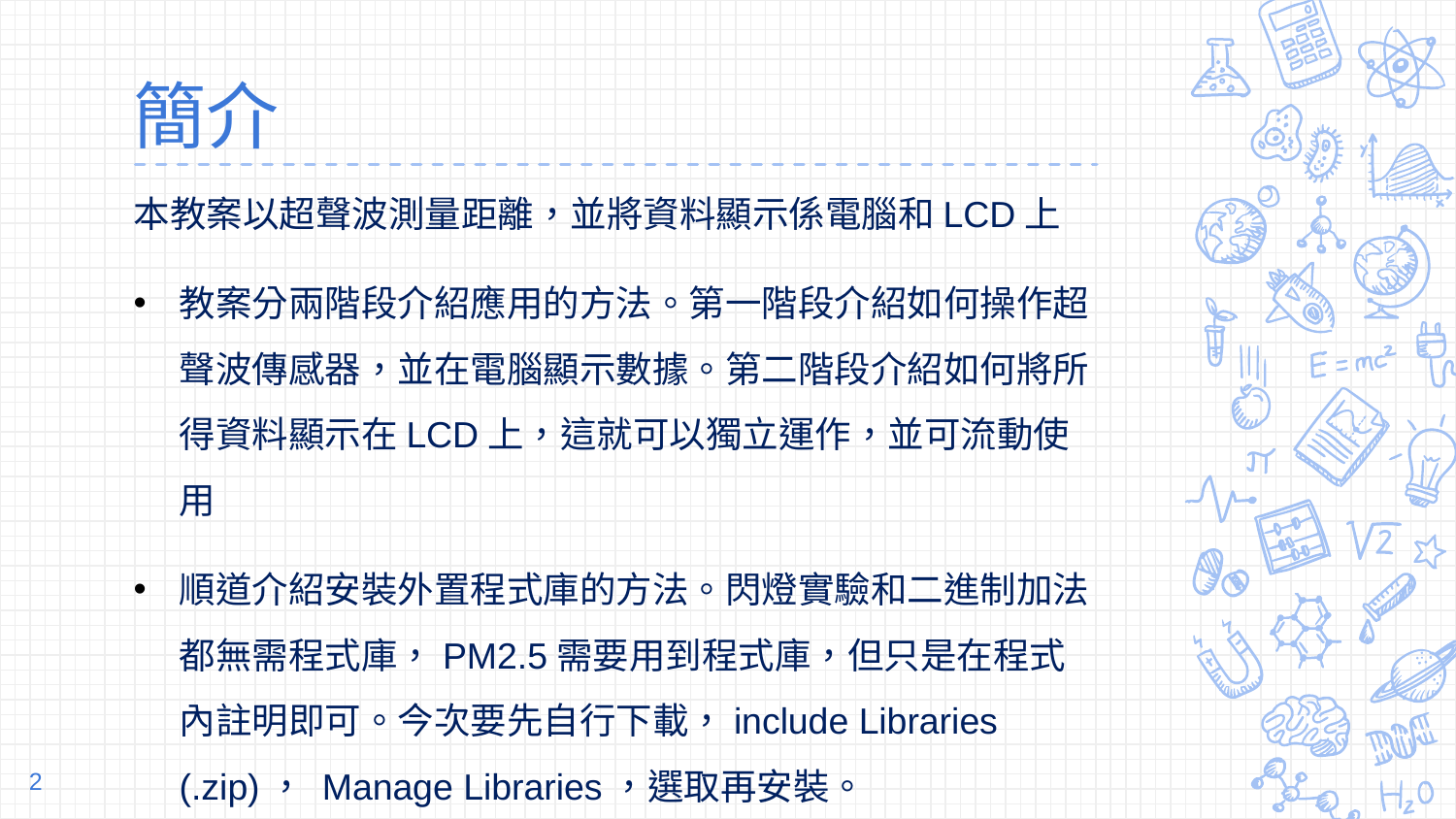

# 簡介
本教案以超聲波測量距離，並將資料顯示係電腦和LCD上
教案分兩階段介紹應用的方法。第一階段介紹如何操作超聲波傳感器，並在電腦顯示數據。第二階段介紹如何將所得資料顯示在LCD上，這就可以獨立運作，並可流動使用
順道介紹安裝外置程式庫的方法。閃燈實驗和二進制加法都無需程式庫，PM2.5需要用到程式庫，但只是在程式內註明即可。今次要先自行下載，include Libraries (.zip)， Manage Libraries，選取再安裝。
2